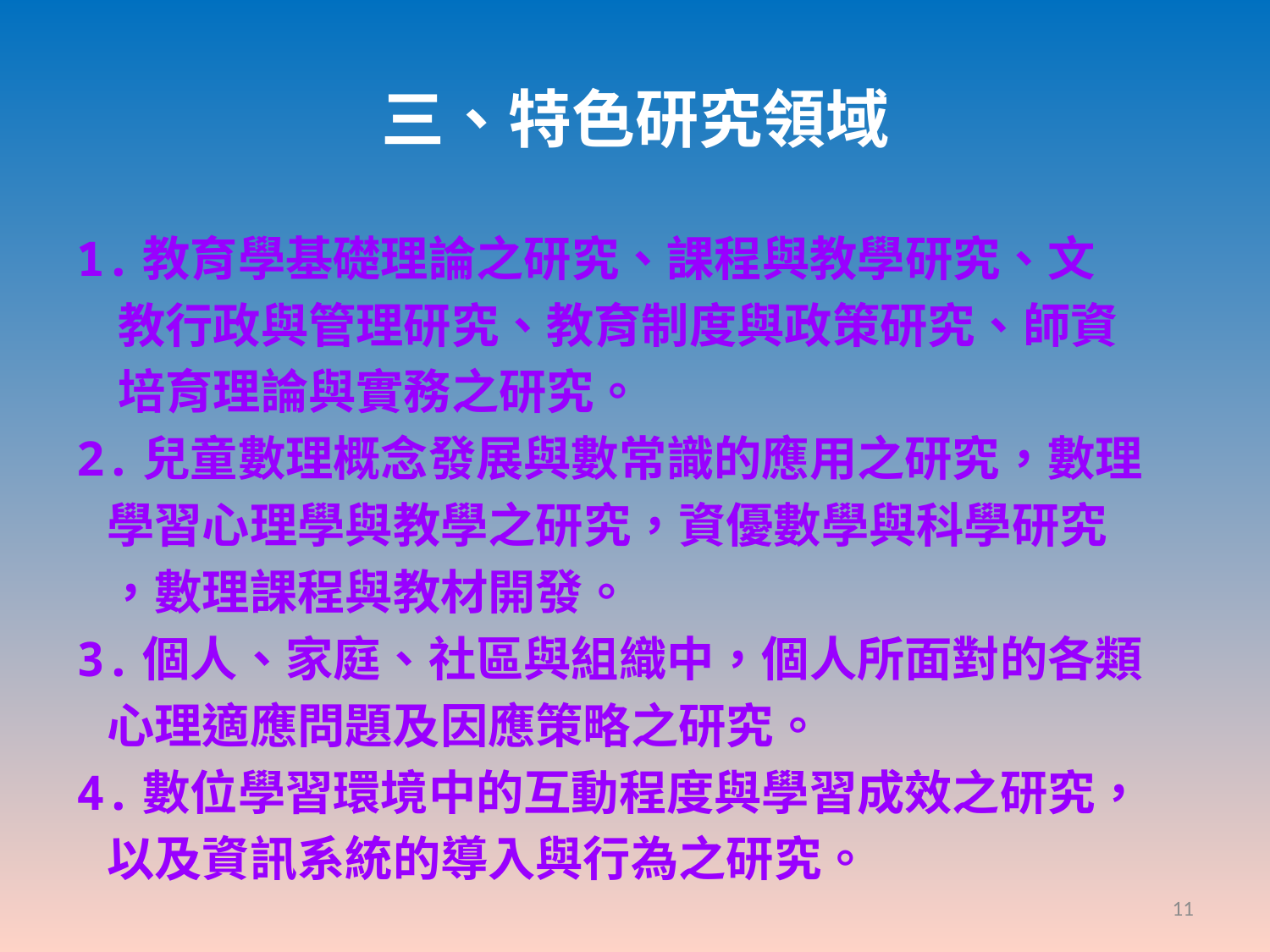

# 三、特色研究領域
1.教育學基礎理論之研究、課程與教學研究、文
   教行政與管理研究、教育制度與政策研究、師資
   培育理論與實務之研究。
2.兒童數理概念發展與數常識的應用之研究，數理
  學習心理學與教學之研究，資優數學與科學研究
  ，數理課程與教材開發。
3.個人、家庭、社區與組織中，個人所面對的各類
  心理適應問題及因應策略之研究。
4.數位學習環境中的互動程度與學習成效之研究，
  以及資訊系統的導入與行為之研究。
11